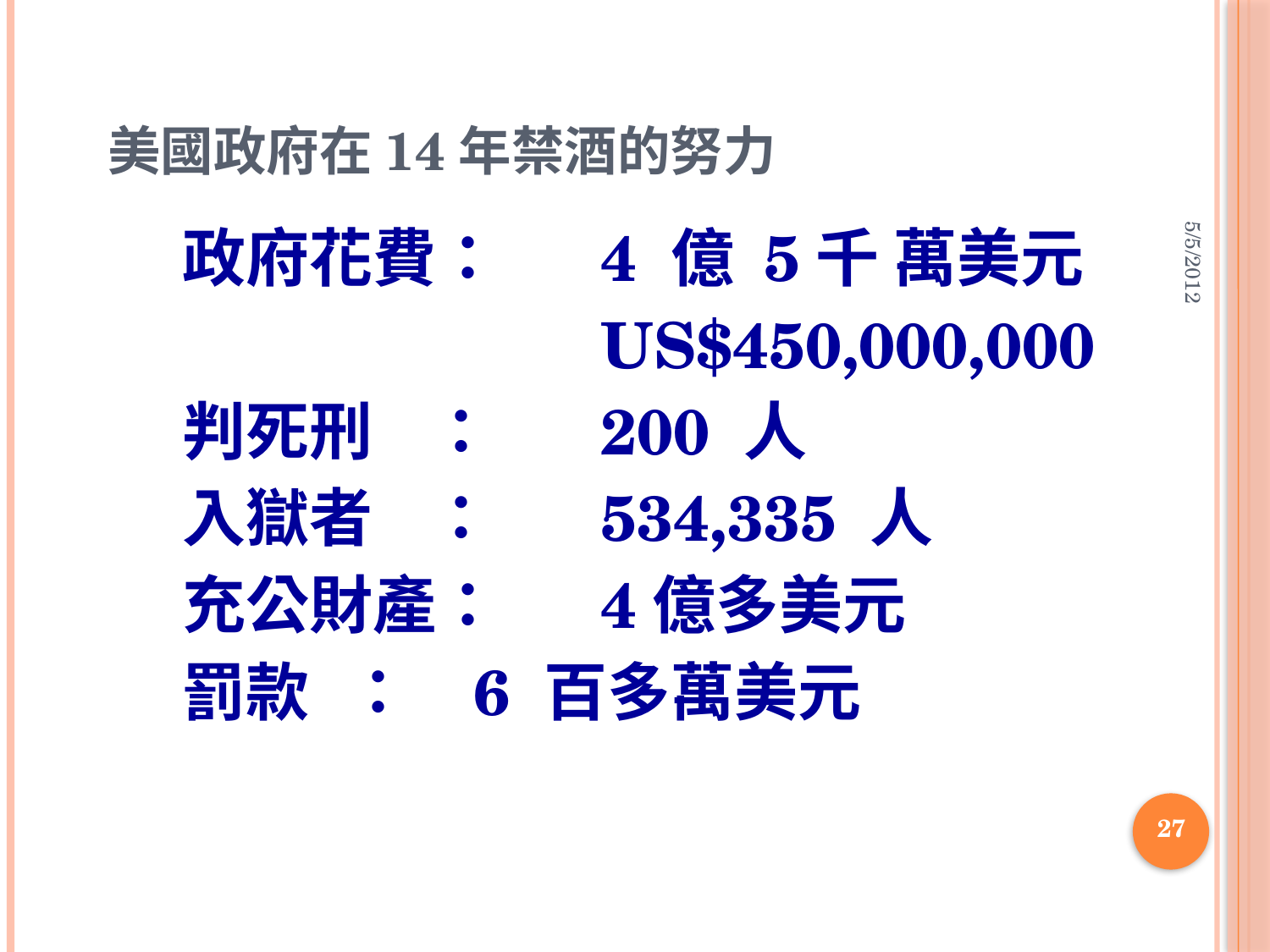

# 美國政府在14年禁酒的努力
5/5/2012
政府花費：	4 億 5千 萬美元
				US$450,000,000
判死刑    ：	200 人
入獄者    ：	534,335 人
充公財產：	4億多美元
罰款	：	6 百多萬美元
27